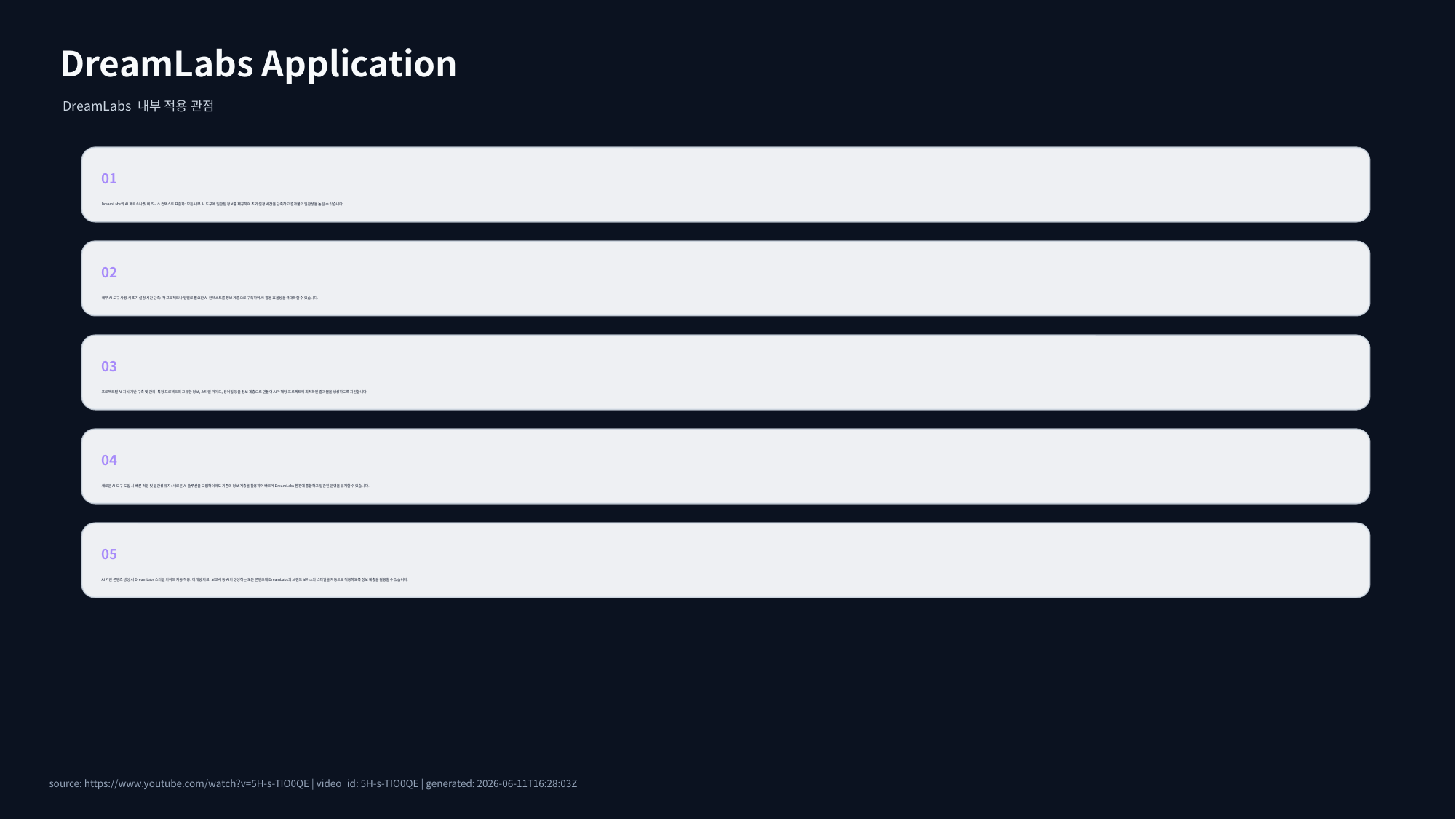

DreamLabs Application
DreamLabs 내부 적용 관점

01
DreamLabs의 AI 페르소나 및 비즈니스 컨텍스트 표준화: 모든 내부 AI 도구에 일관된 정보를 제공하여 초기 설정 시간을 단축하고 결과물의 일관성을 높일 수 있습니다.

02
내부 AI 도구 사용 시 초기 설정 시간 단축: 각 프로젝트나 팀별로 필요한 AI 컨텍스트를 정보 계층으로 구축하여 AI 활용 효율성을 극대화할 수 있습니다.

03
프로젝트별 AI 지식 기반 구축 및 관리: 특정 프로젝트의 고유한 정보, 스타일 가이드, 용어집 등을 정보 계층으로 만들어 AI가 해당 프로젝트에 최적화된 결과물을 생성하도록 지원합니다.

04
새로운 AI 도구 도입 시 빠른 적응 및 일관성 유지: 새로운 AI 솔루션을 도입하더라도 기존의 정보 계층을 활용하여 빠르게 DreamLabs 환경에 통합하고 일관된 운영을 유지할 수 있습니다.

05
AI 기반 콘텐츠 생성 시 DreamLabs 스타일 가이드 자동 적용: 마케팅 자료, 보고서 등 AI가 생성하는 모든 콘텐츠에 DreamLabs의 브랜드 보이스와 스타일을 자동으로 적용하도록 정보 계층을 활용할 수 있습니다.
source: https://www.youtube.com/watch?v=5H-s-TIO0QE | video_id: 5H-s-TIO0QE | generated: 2026-06-11T16:28:03Z